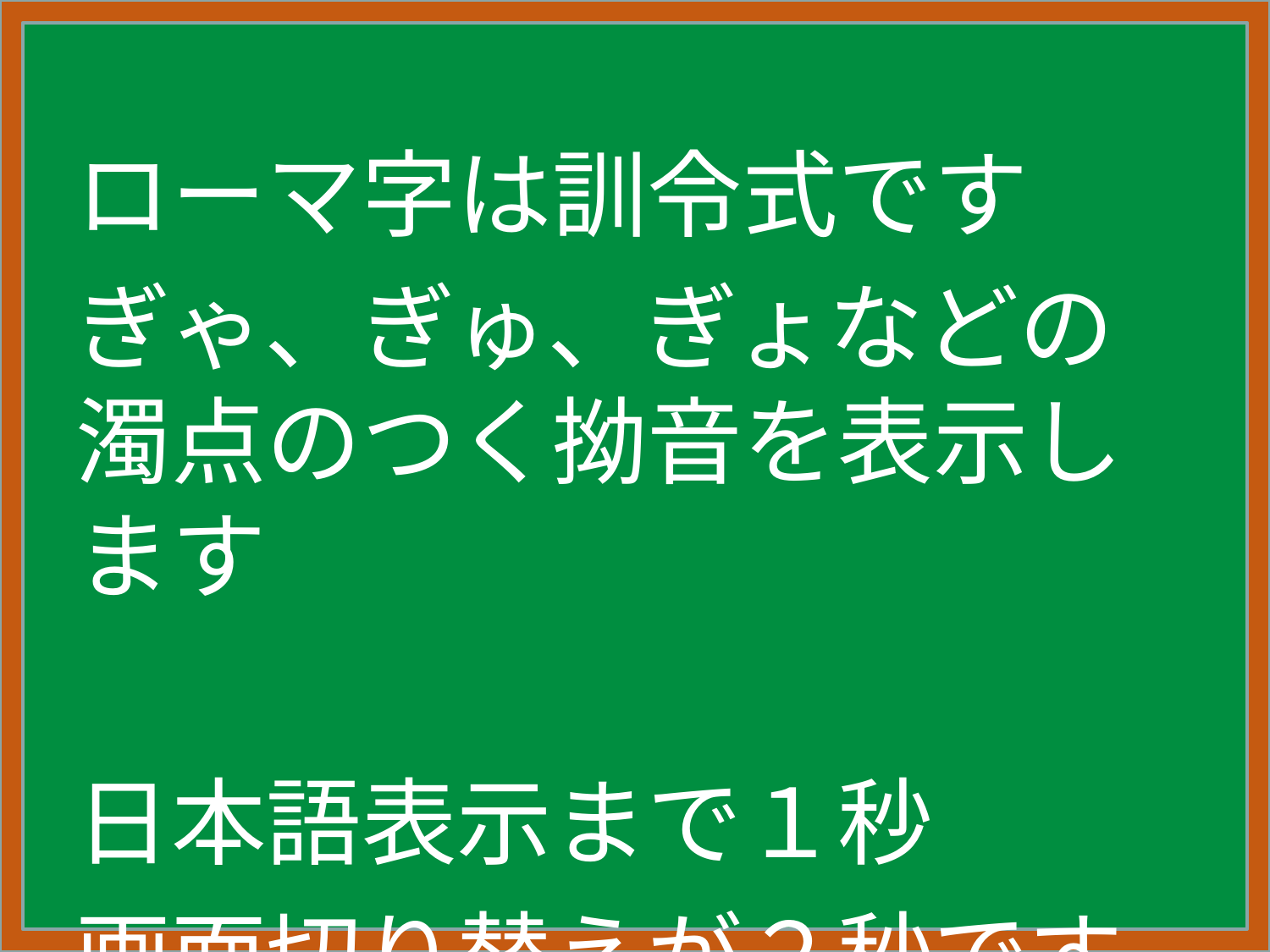

ローマ字は訓令式です
ぎゃ、ぎゅ、ぎょなどの濁点のつく拗音を表示します

日本語表示まで１秒
画面切り替えが２秒です